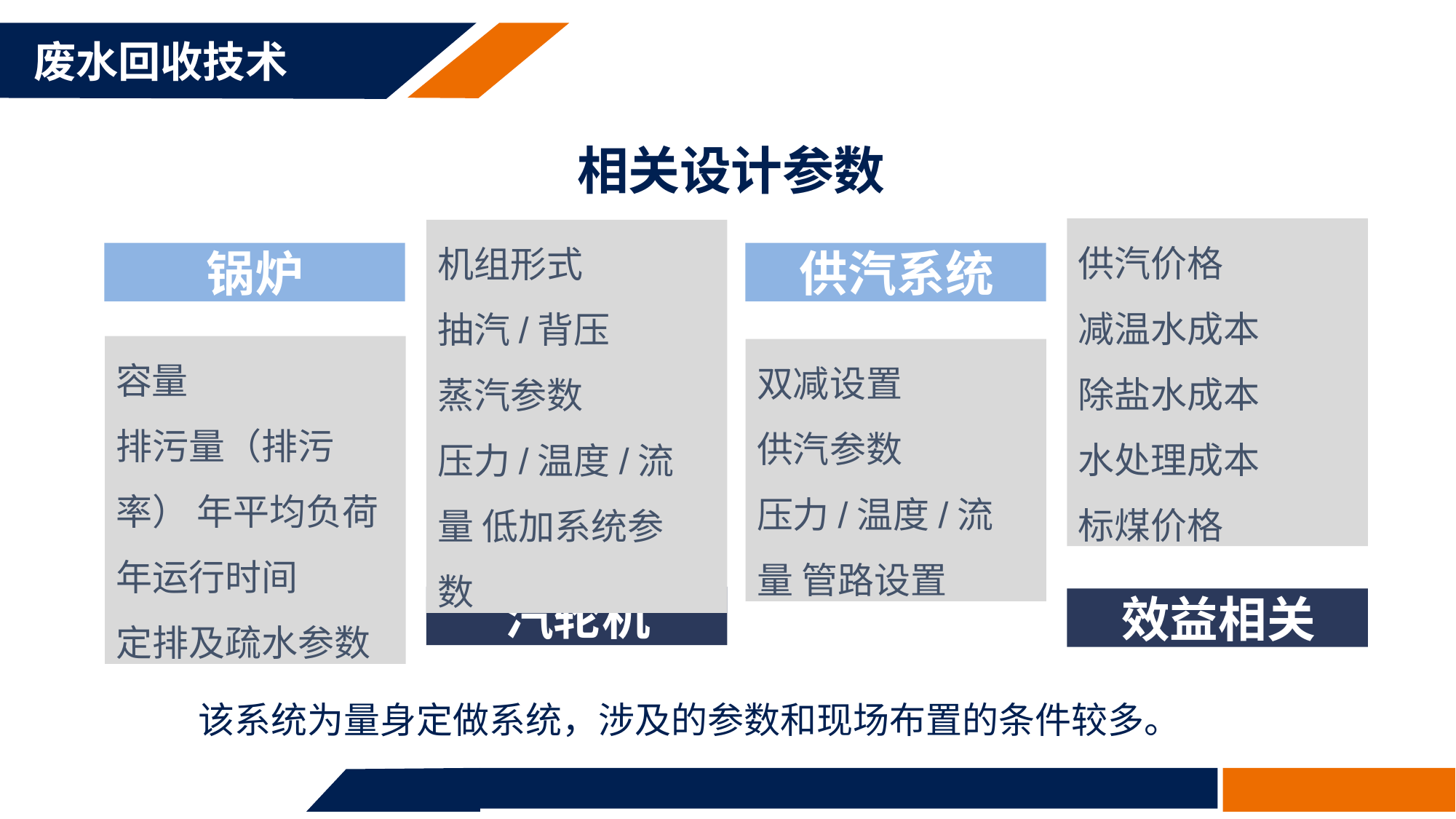

废水回收技术
相关设计参数
锅炉
供汽系统
供汽价格 减温水成本 除盐水成本 水处理成本 标煤价格
机组形式
抽汽/背压
蒸汽参数
压力/温度/流量 低加系统参数
容量
排污量（排污率） 年平均负荷
年运行时间
定排及疏水参数
双减设置
供汽参数
压力/温度/流量 管路设置
汽轮机
效益相关
# 该系统为量身定做系统，涉及的参数和现场布置的条件较多。